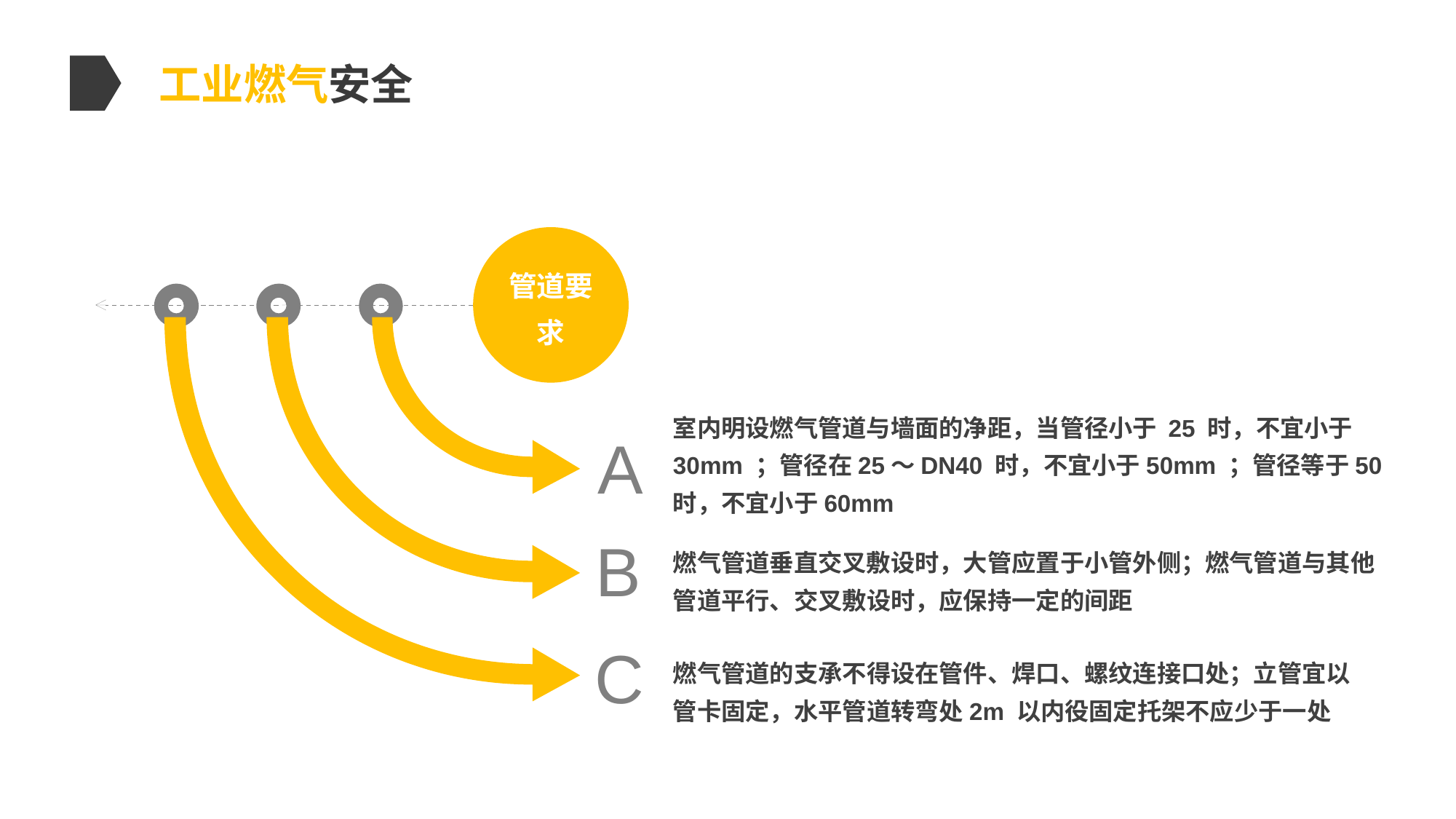

工业燃气安全

管道要求

室内明设燃气管道与墙面的净距，当管径小于 25 时，不宜小于30mm ；管径在25～DN40 时，不宜小于50mm ；管径等于50 时，不宜小于60mm
A
B
燃气管道垂直交叉敷设时，大管应置于小管外侧；燃气管道与其他管道平行、交叉敷设时，应保持一定的间距
C
燃气管道的支承不得设在管件、焊口、螺纹连接口处；立管宜以管卡固定，水平管道转弯处2m 以内役固定托架不应少于一处